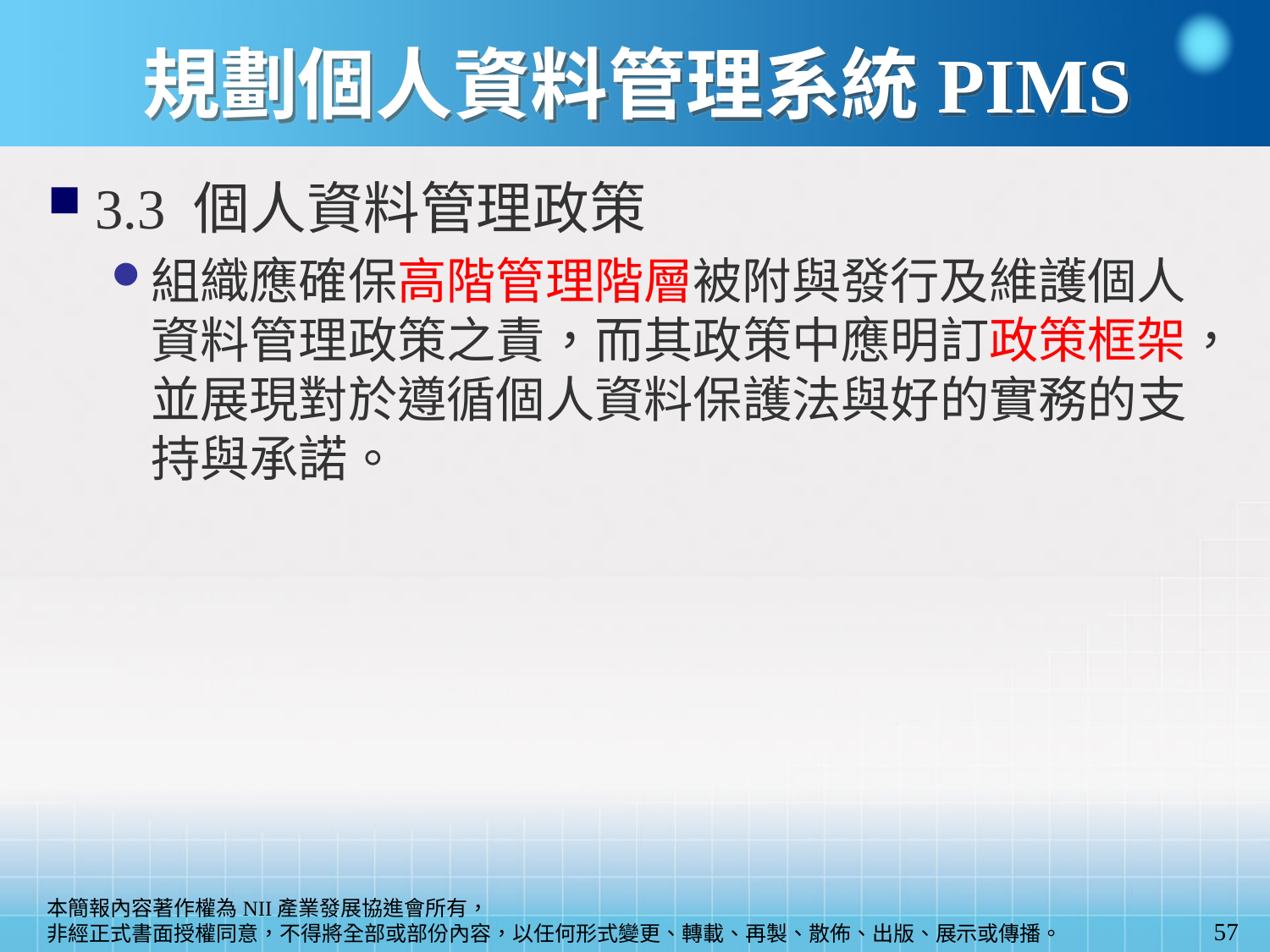

# 規劃個人資料管理系統PIMS
3.3 個人資料管理政策
組織應確保高階管理階層被附與發行及維護個人資料管理政策之責，而其政策中應明訂政策框架，並展現對於遵循個人資料保護法與好的實務的支持與承諾。
57